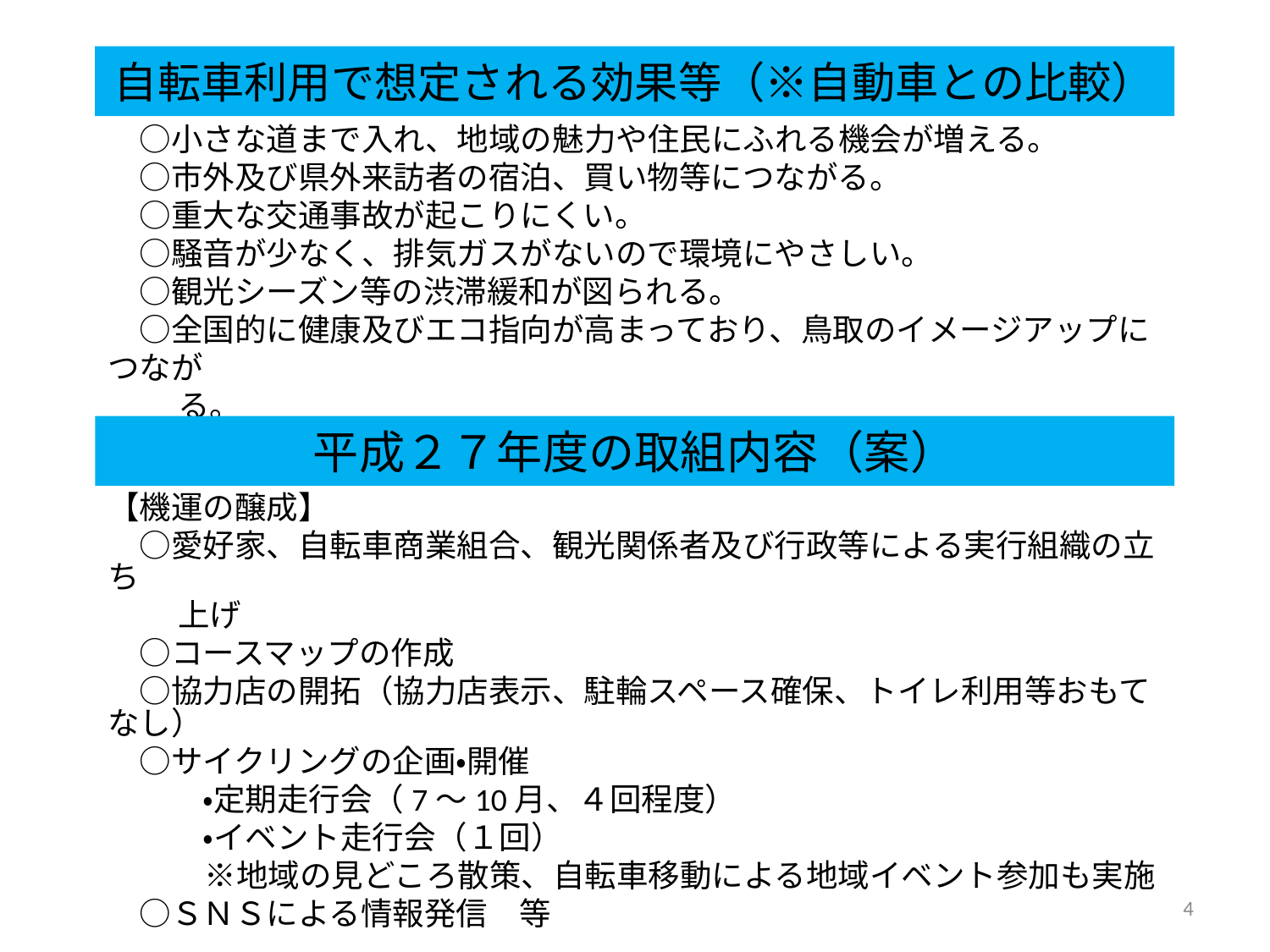

自転車利用で想定される効果等（※自動車との比較）
# ○小さな道まで入れ、地域の魅力や住民にふれる機会が増える。 　○市外及び県外来訪者の宿泊、買い物等につながる。 　○重大な交通事故が起こりにくい。 　○騒音が少なく、排気ガスがないので環境にやさしい。 　○観光シーズン等の渋滞緩和が図られる。 　○全国的に健康及びエコ指向が高まっており、鳥取のイメージアップにつなが 　　 る。
平成２７年度の取組内容（案）
【機運の醸成】
　○愛好家、自転車商業組合、観光関係者及び行政等による実行組織の立ち
　　 上げ
　○コースマップの作成
　○協力店の開拓（協力店表示、駐輪スペース確保、トイレ利用等おもてなし）
　○サイクリングの企画・開催
　　　・定期走行会（7～10月、４回程度）
　　　・イベント走行会（１回）
        　※地域の見どころ散策、自転車移動による地域イベント参加も実施
　○ＳＮＳによる情報発信　等

4